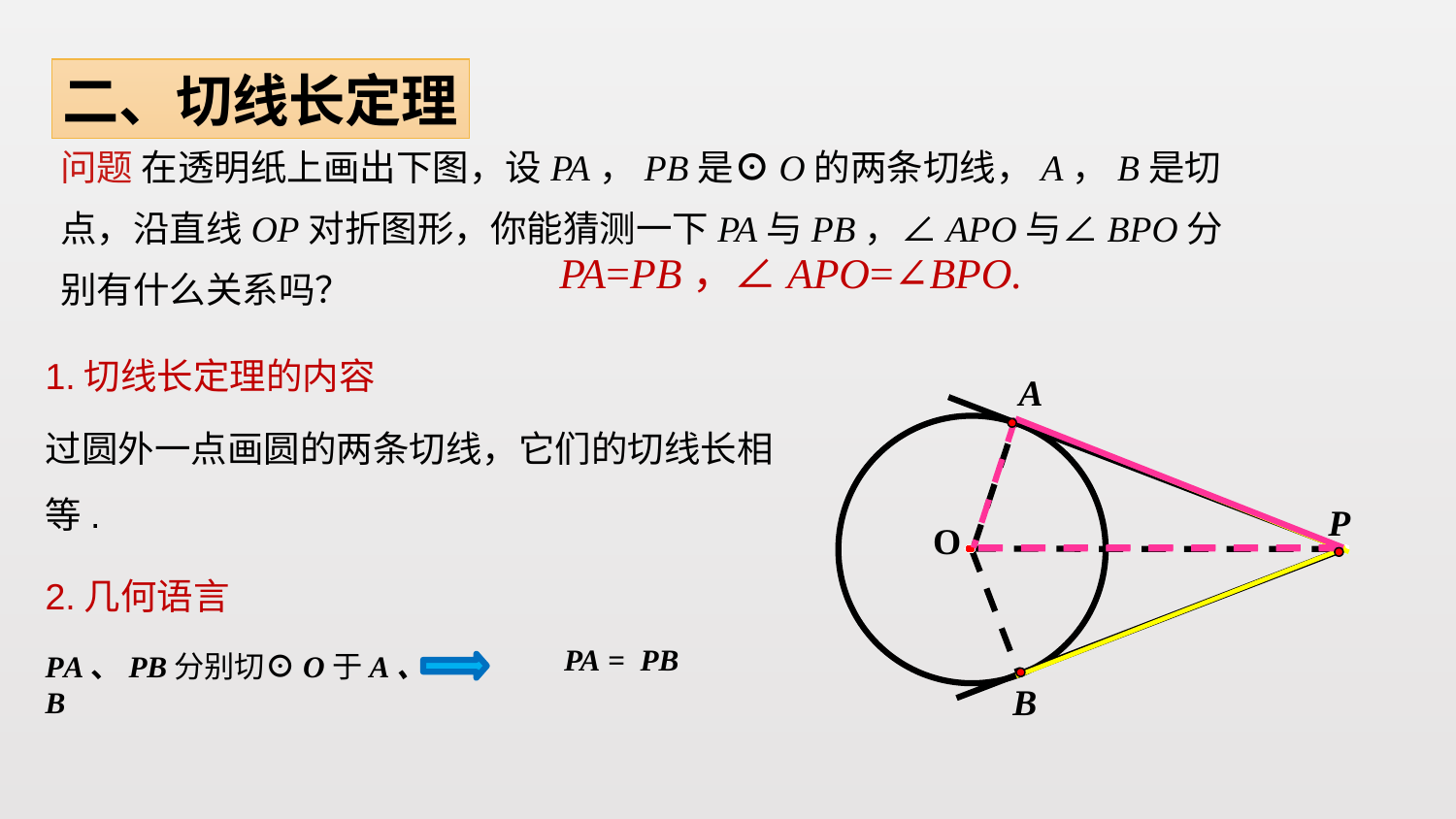

二、切线长定理
问题 在透明纸上画出下图，设PA，PB是⊙O的两条切线，A，B是切点，沿直线OP对折图形，你能猜测一下PA与PB，∠APO与∠BPO分别有什么关系吗？
PA=PB，∠APO=∠BPO.
1.切线长定理的内容
过圆外一点画圆的两条切线，它们的切线长相等.
A

P
O

2.几何语言
PA =  PB
PA、PB分别切⊙O于A、B

B